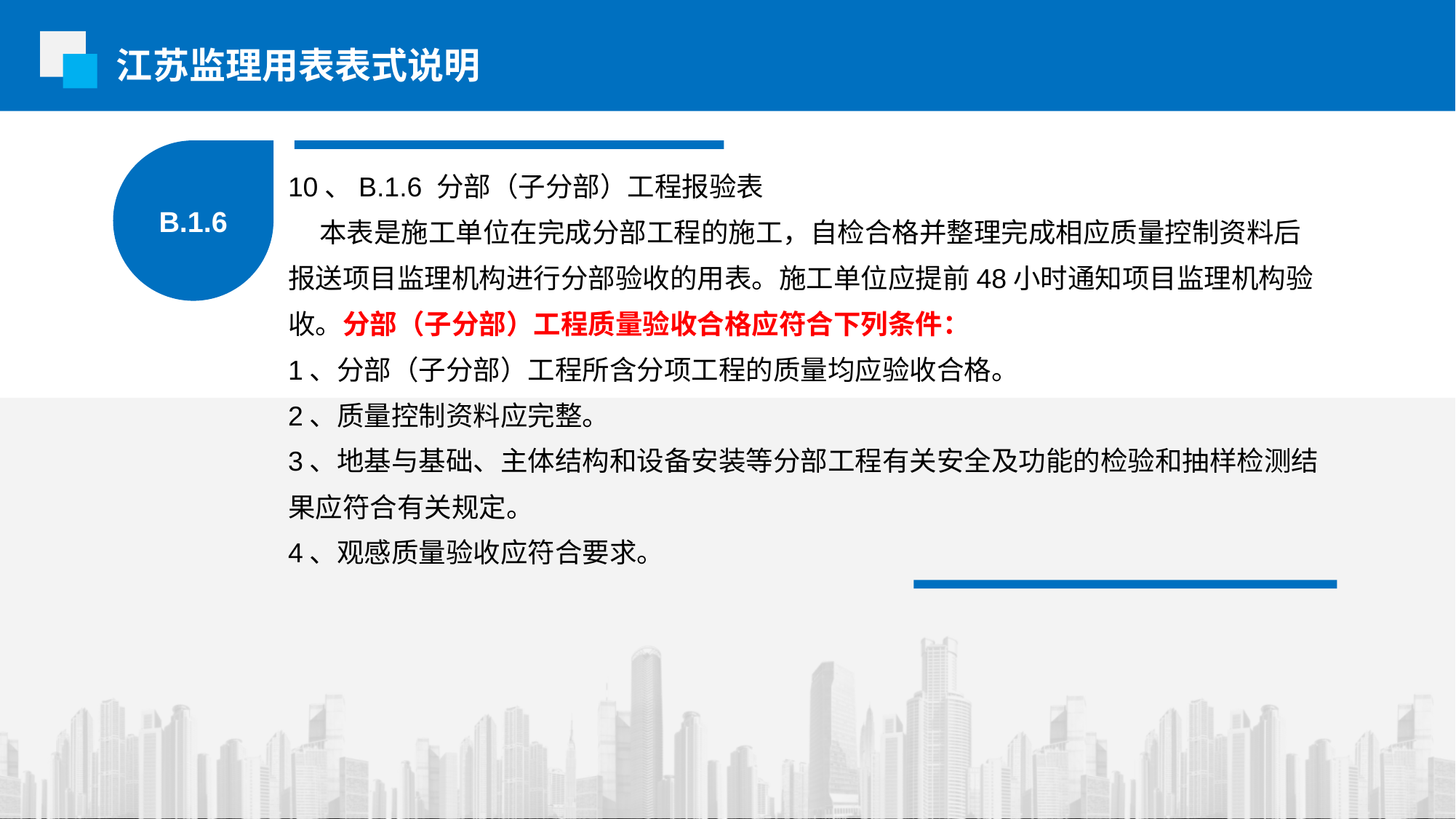

江苏监理用表表式说明

B.1.6
10、B.1.6 分部（子分部）工程报验表
    本表是施工单位在完成分部工程的施工，自检合格并整理完成相应质量控制资料后报送项目监理机构进行分部验收的用表。施工单位应提前48小时通知项目监理机构验收。分部（子分部）工程质量验收合格应符合下列条件：
1、分部（子分部）工程所含分项工程的质量均应验收合格。
2、质量控制资料应完整。
3、地基与基础、主体结构和设备安装等分部工程有关安全及功能的检验和抽样检测结果应符合有关规定。
4、观感质量验收应符合要求。